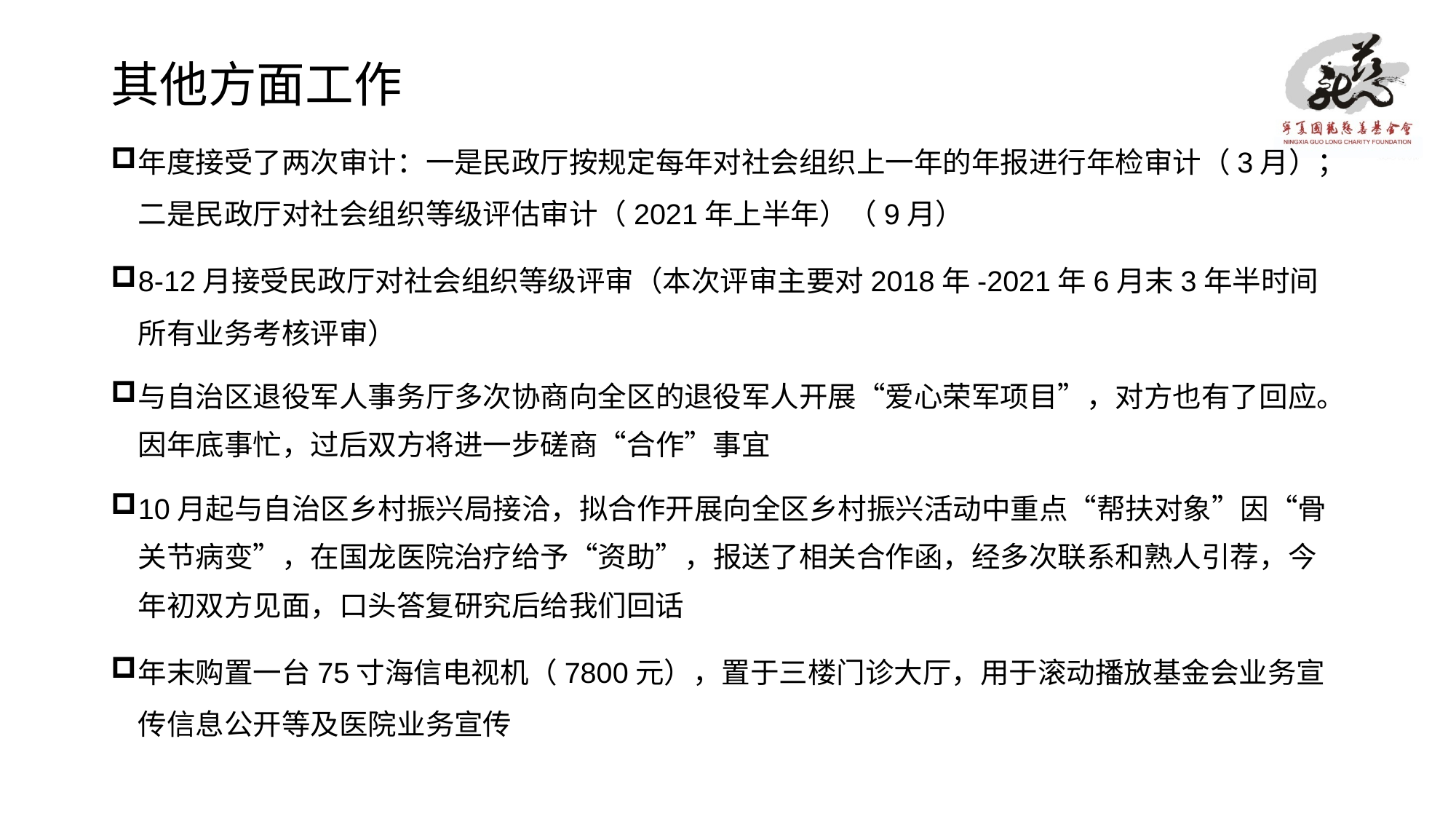

# 其他方面工作
年度接受了两次审计：一是民政厅按规定每年对社会组织上一年的年报进行年检审计（3月）；二是民政厅对社会组织等级评估审计（2021年上半年）（9月）
8-12月接受民政厅对社会组织等级评审（本次评审主要对2018年-2021年6月末3年半时间所有业务考核评审）
与自治区退役军人事务厅多次协商向全区的退役军人开展“爱心荣军项目”，对方也有了回应。因年底事忙，过后双方将进一步磋商“合作”事宜
10月起与自治区乡村振兴局接洽，拟合作开展向全区乡村振兴活动中重点“帮扶对象”因“骨关节病变”，在国龙医院治疗给予“资助”，报送了相关合作函，经多次联系和熟人引荐，今年初双方见面，口头答复研究后给我们回话
年末购置一台75寸海信电视机（7800元），置于三楼门诊大厅，用于滚动播放基金会业务宣传信息公开等及医院业务宣传